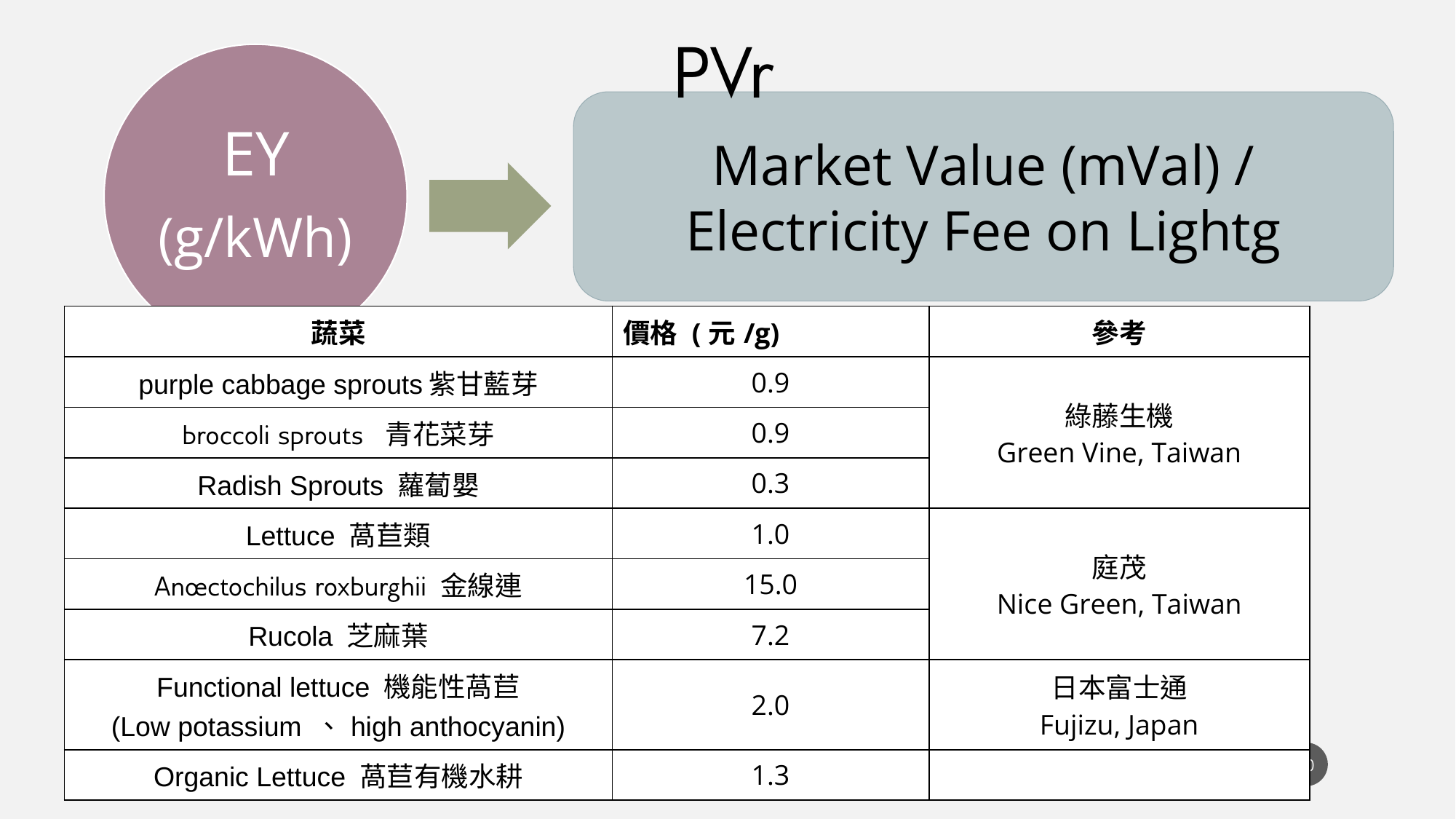

PVr

EY
(g/kWh)

Market Value (mVal) / Electricity Fee on Lightg
| 蔬菜 | 價格 (元/g) | 參考 |
| --- | --- | --- |
| purple cabbage sprouts紫甘藍芽 | 0.9 | 綠藤生機 Green Vine, Taiwan |
| broccoli sprouts 青花菜芽 | 0.9 |  |
| Radish Sprouts 蘿蔔嬰 | 0.3 |  |
| Lettuce 萵苣類 | 1.0 | 庭茂 Nice Green, Taiwan |
| Anoectochilus roxburghii 金線連 | 15.0 |  |
| Rucola 芝麻葉 | 7.2 |  |
| Functional lettuce 機能性萵苣 (Low potassium 、high anthocyanin) | 2.0 | 日本富士通 Fujizu, Japan |
| Organic Lettuce 萵苣有機水耕 | 1.3 |  |
20